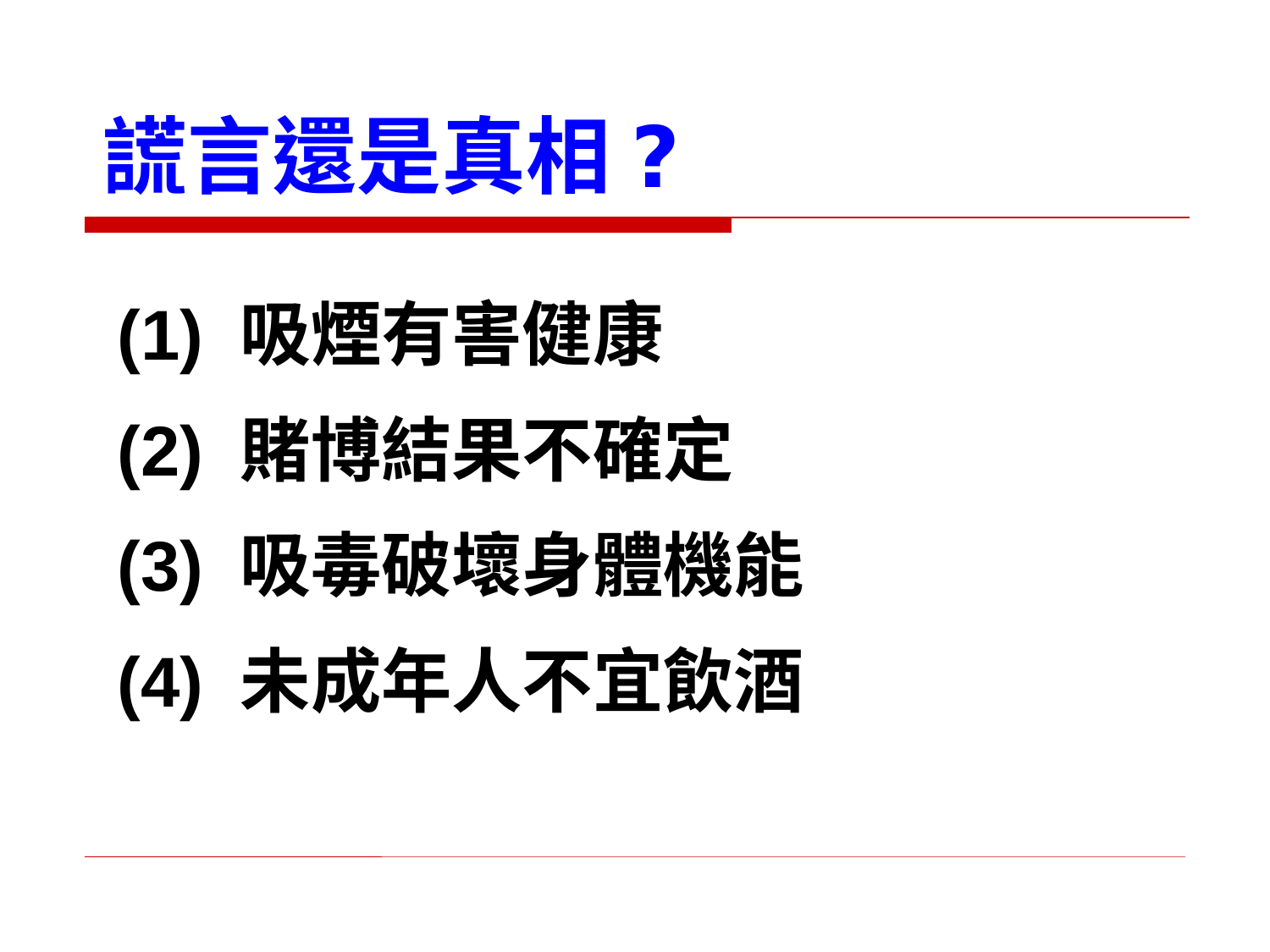

謊言還是真相?
(1) 吸煙有害健康
(2) 賭博結果不確定
(3) 吸毒破壞身體機能
(4) 未成年人不宜飲酒